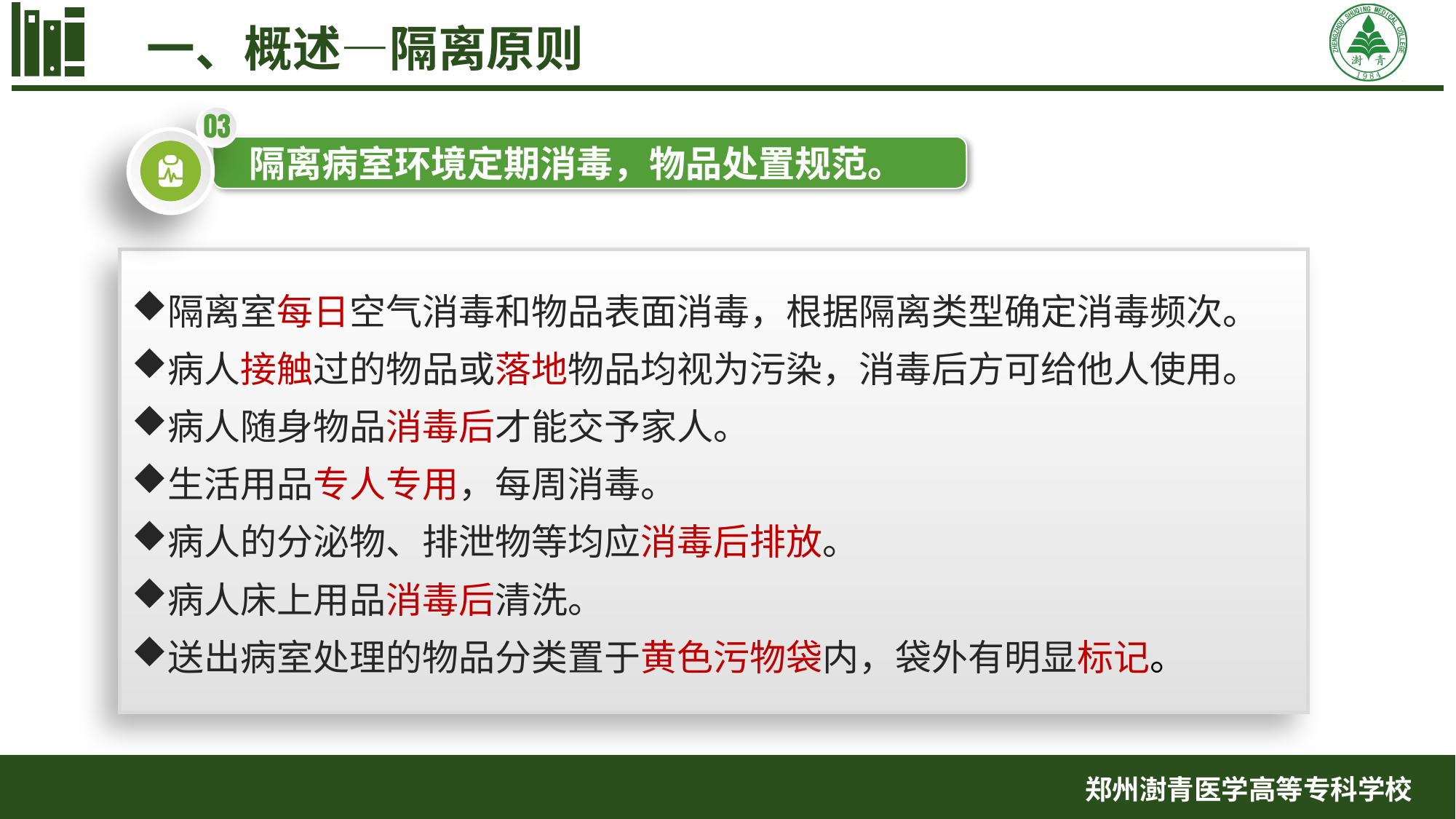

一、概述—隔离原则

03

  隔离病室环境定期消毒，物品处置规范。
隔离室每日空气消毒和物品表面消毒，根据隔离类型确定消毒频次。
病人接触过的物品或落地物品均视为污染，消毒后方可给他人使用。
病人随身物品消毒后才能交予家人。
生活用品专人专用，每周消毒。
病人的分泌物、排泄物等均应消毒后排放。
病人床上用品消毒后清洗。
送出病室处理的物品分类置于黄色污物袋内，袋外有明显标记。
郑州澍青医学高等专科学校